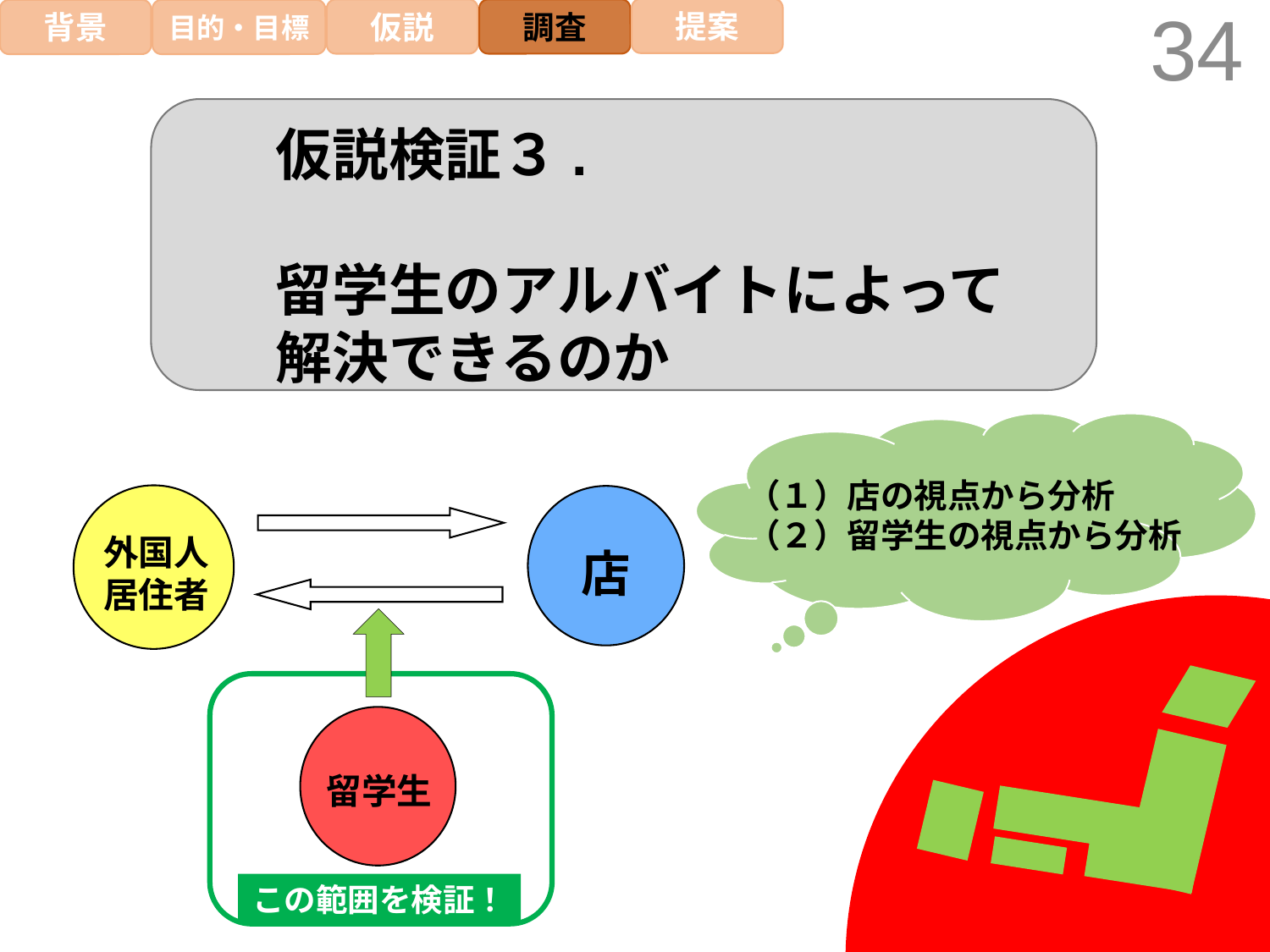

34
提案
仮説
調査
背景
目的・目標

仮説検証３.

留学生のアルバイトによって
解決できるのか

（１）店の視点から分析
（２）留学生の視点から分析

外国人
居住者

店

留学生
この範囲を検証！